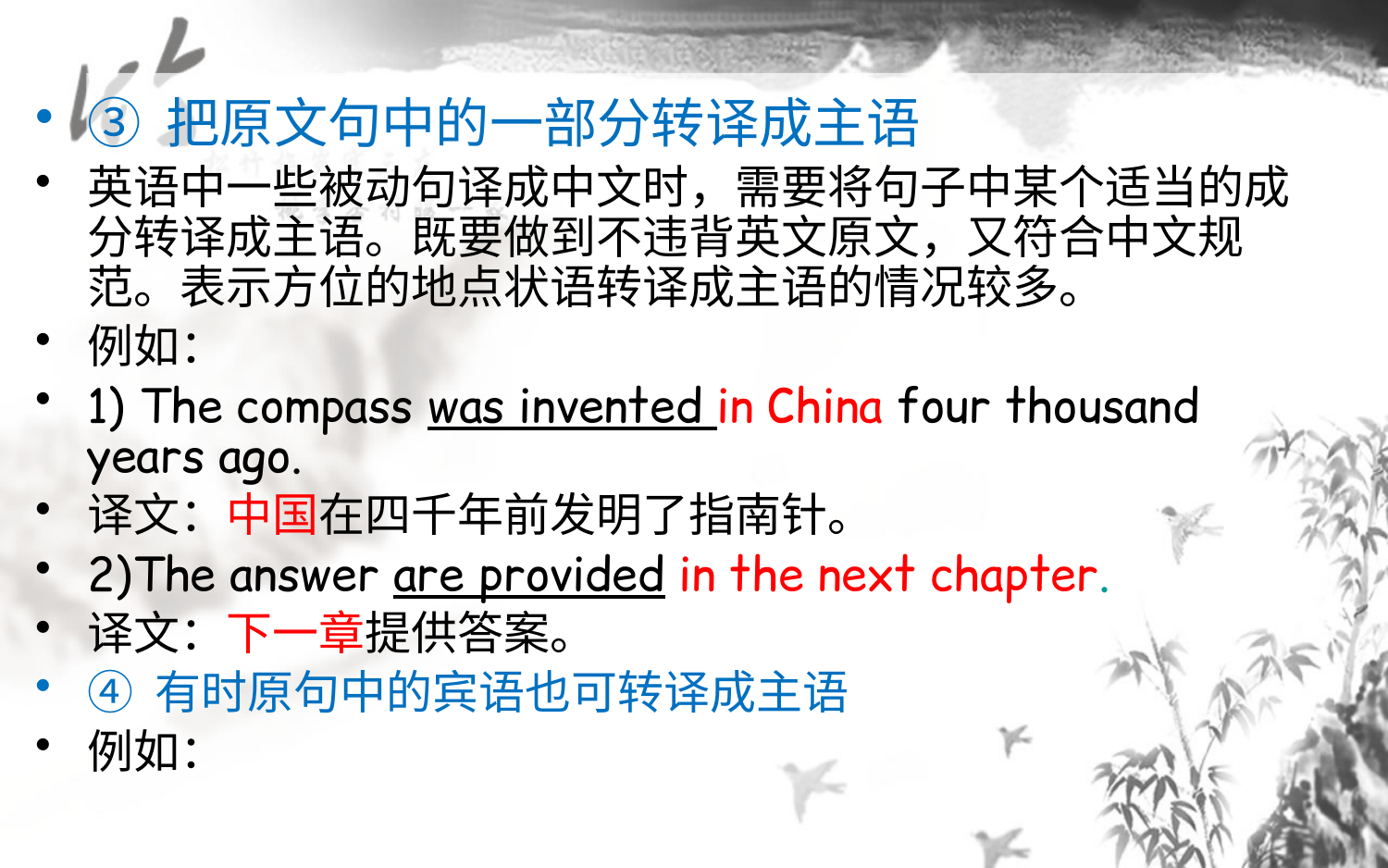

③ 把原文句中的一部分转译成主语
英语中一些被动句译成中文时，需要将句子中某个适当的成分转译成主语。既要做到不违背英文原文，又符合中文规范。表示方位的地点状语转译成主语的情况较多。
例如：
1) The compass was invented in China four thousand years ago.
译文：中国在四千年前发明了指南针。
2)The answer are provided in the next chapter.
译文：下一章提供答案。
④ 有时原句中的宾语也可转译成主语
例如：